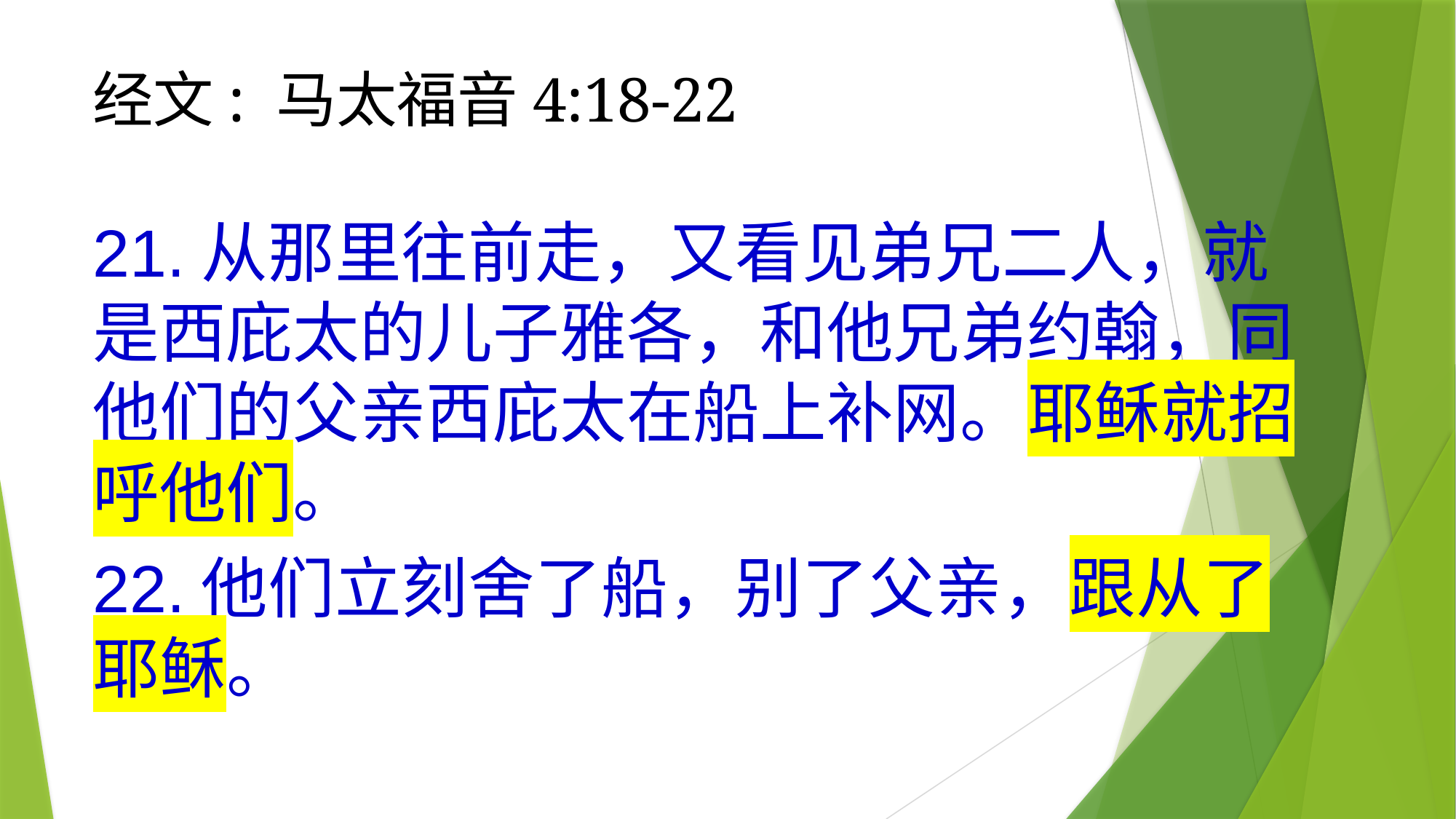

# 经文: 马太福音4:18-22
21.从那里往前走，又看见弟兄二人，就是西庇太的儿子雅各，和他兄弟约翰，同他们的父亲西庇太在船上补网。耶稣就招呼他们。
22.他们立刻舍了船，别了父亲，跟从了耶稣。